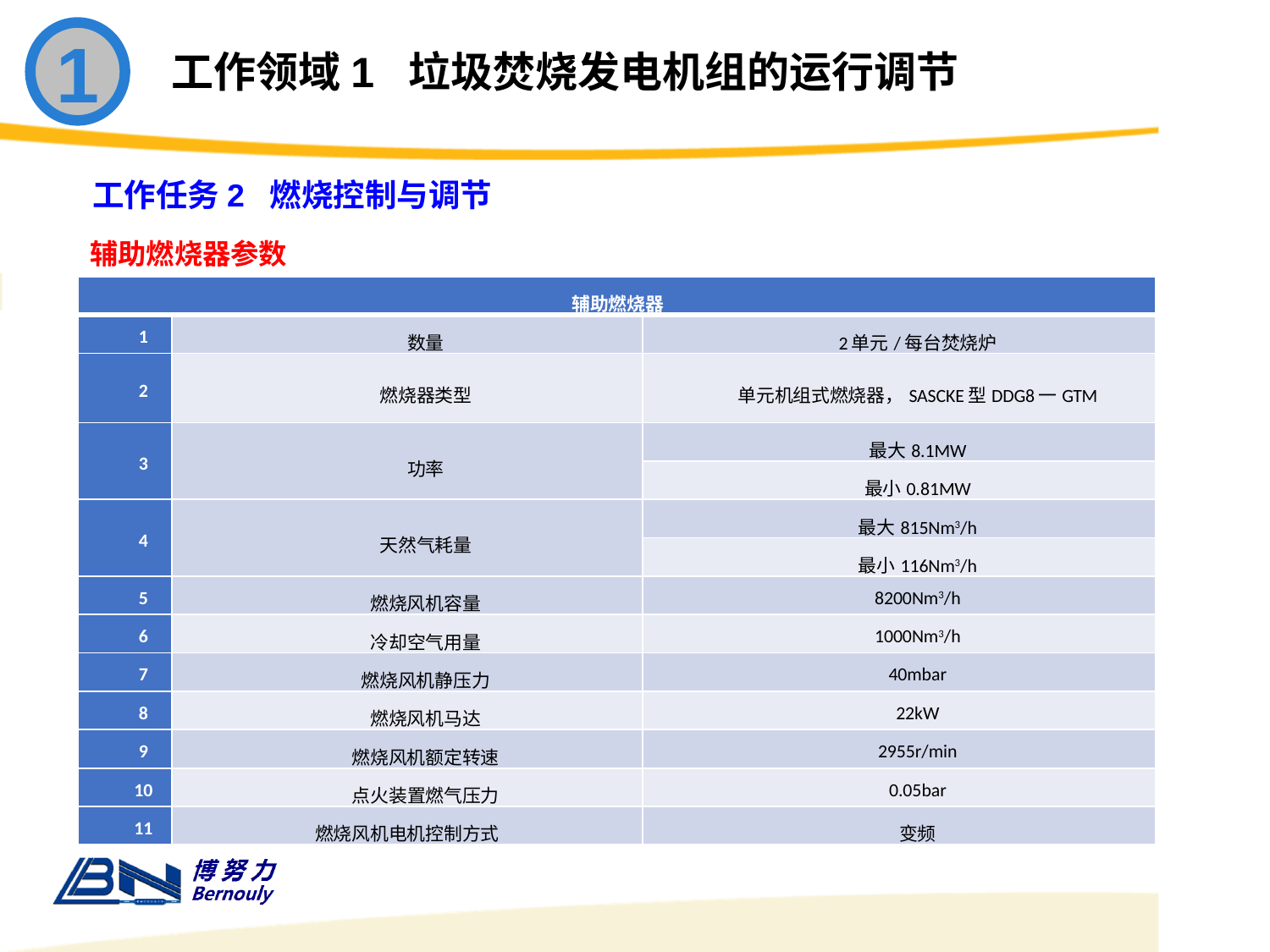

1
工作领域1  垃圾焚烧发电机组的运行调节
工作任务2  燃烧控制与调节
辅助燃烧器参数

| 辅助燃烧器 |  |  |
| --- | --- | --- |
| 1 | 数量 | 2单元/每台焚烧炉 |
| 2 | 燃烧器类型 | 单元机组式燃烧器，SASCKE型DDG8一GTM |
| 3 | 功率 | 最大8.1MW |
|  |  | 最小0.81MW |
| 4 | 天然气耗量 | 最大815Nm3/h |
|  |  | 最小116Nm3/h |
| 5 | 燃烧风机容量 | 8200Nm3/h |
| 6 | 冷却空气用量 | 1000Nm3/h |
| 7 | 燃烧风机静压力 | 40mbar |
| 8 | 燃烧风机马达 | 22kW |
| 9 | 燃烧风机额定转速 | 2955r/min |
| 10 | 点火装置燃气压力 | 0.05bar |
| 11 | 燃烧风机电机控制方式 | 变频 |